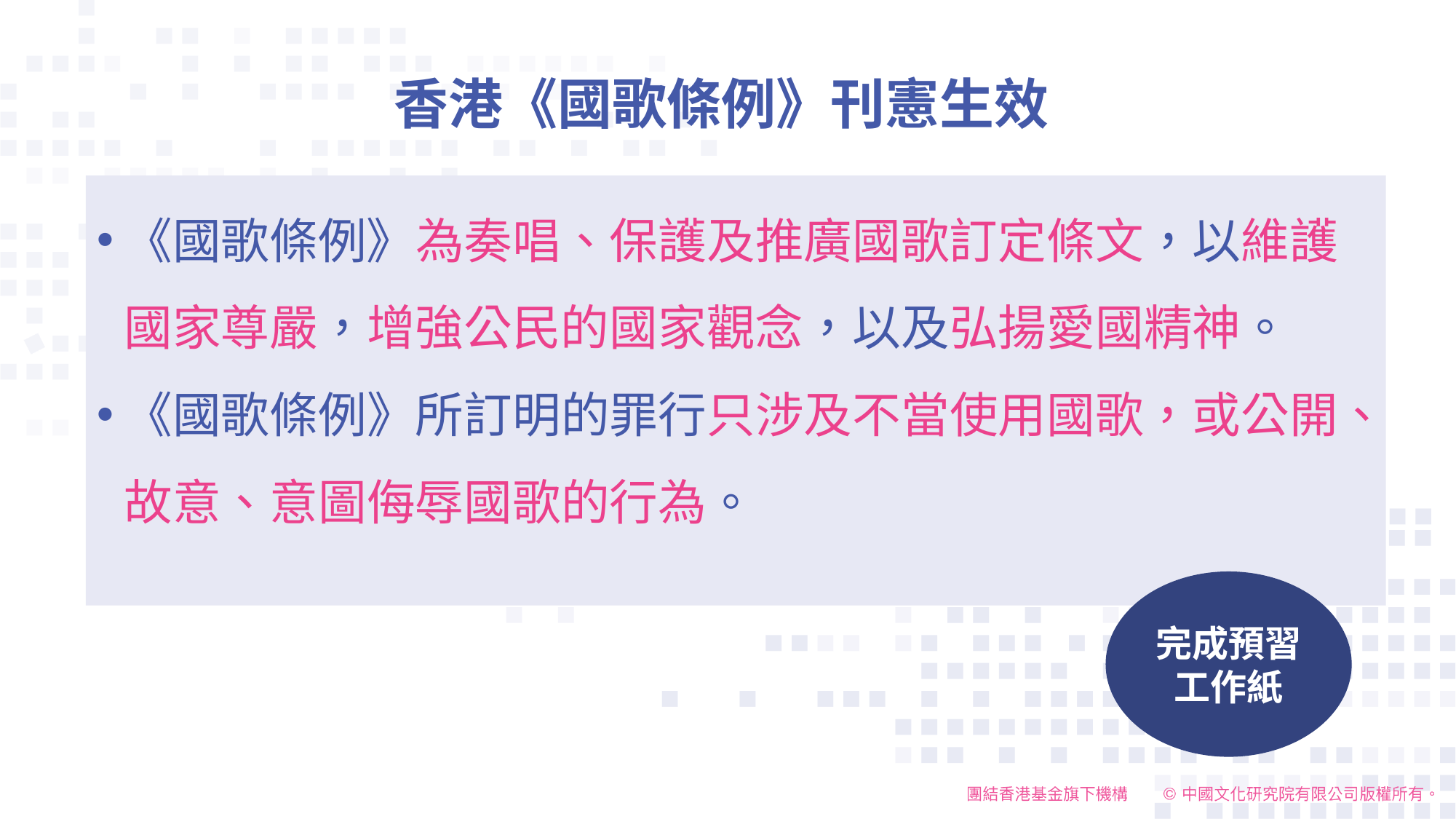

# 香港《國歌條例》刊憲生效
《國歌條例》為奏唱、保護及推廣國歌訂定條文，以維護國家尊嚴，增強公民的國家觀念，以及弘揚愛國精神。
《國歌條例》所訂明的罪行只涉及不當使用國歌，或公開、故意、意圖侮辱國歌的行為。
完成預習工作紙